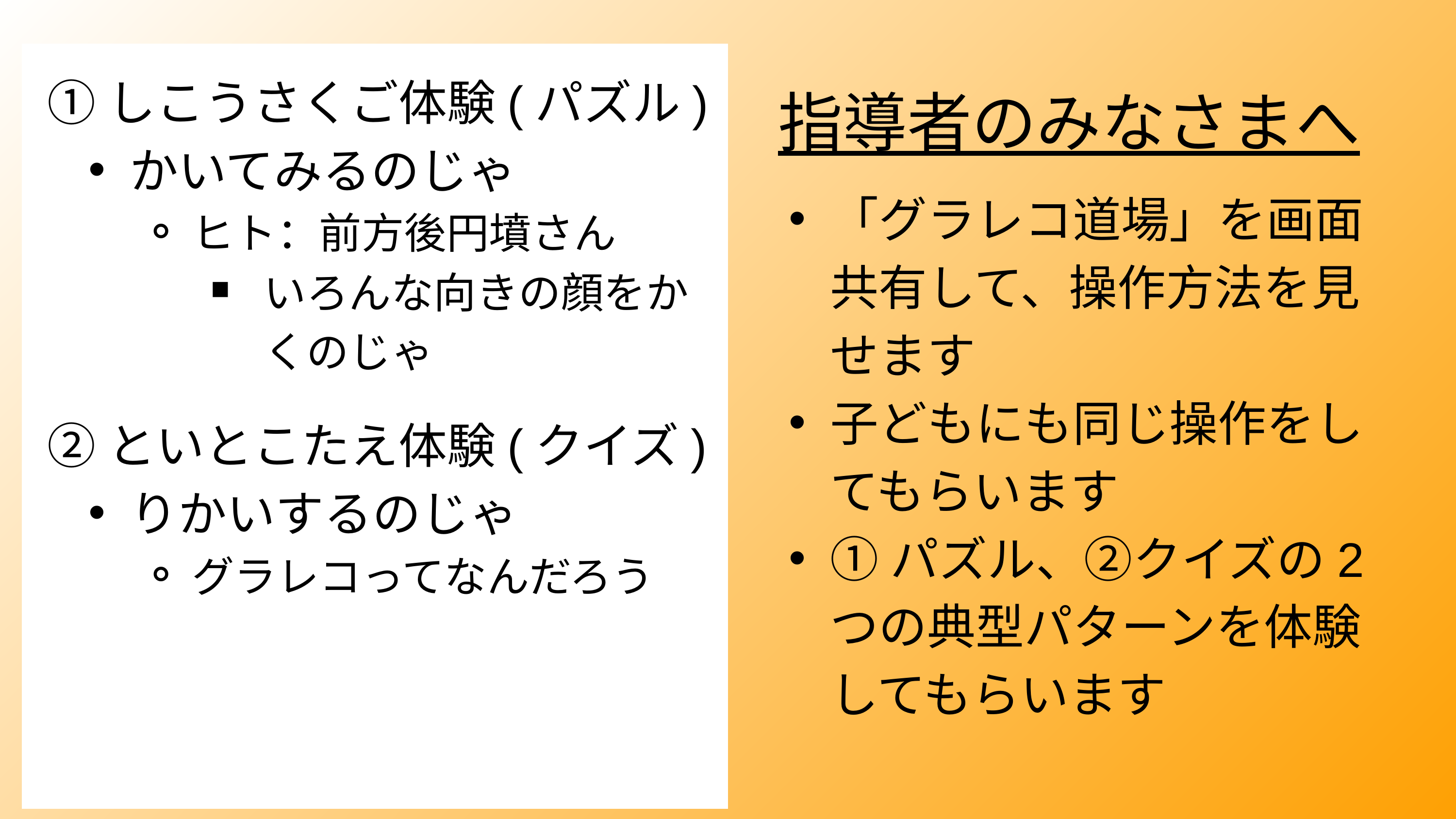

①しこうさくご体験(パズル)
かいてみるのじゃ
ヒト：前方後円墳さん
いろんな向きの顔をかくのじゃ
指導者のみなさまへ
「グラレコ道場」を画面共有して、操作方法を見せます
子どもにも同じ操作をしてもらいます
①パズル、②クイズの2つの典型パターンを体験してもらいます
②といとこたえ体験(クイズ)
りかいするのじゃ
グラレコってなんだろう